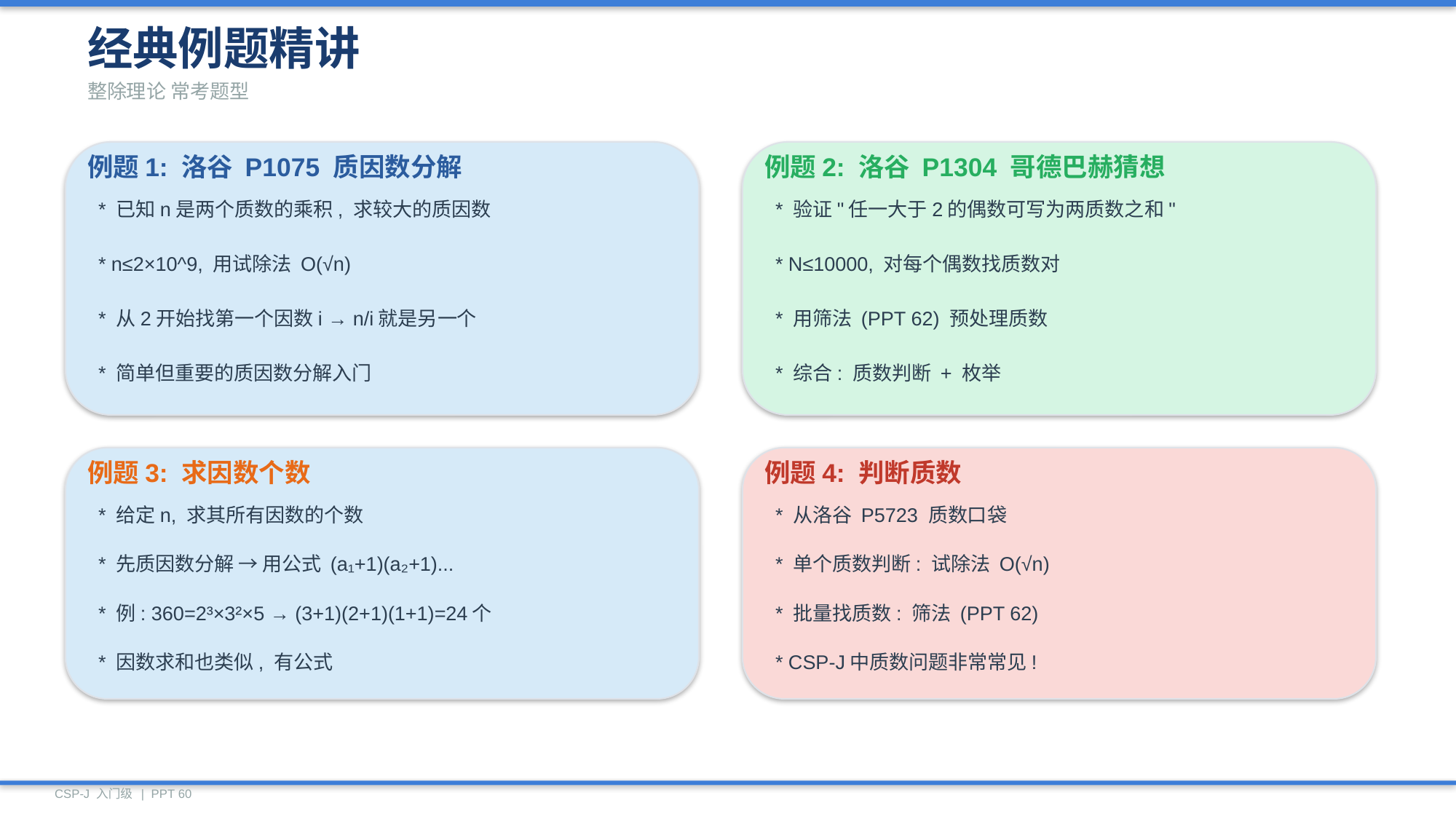

经典例题精讲
整除理论 常考题型

例题1: 洛谷 P1075 质因数分解
例题2: 洛谷 P1304 哥德巴赫猜想
* 已知n是两个质数的乘积, 求较大的质因数
* 验证"任一大于2的偶数可写为两质数之和"
* n≤2×10^9, 用试除法 O(√n)
* N≤10000, 对每个偶数找质数对
* 从2开始找第一个因数i → n/i就是另一个
* 用筛法 (PPT 62) 预处理质数
* 简单但重要的质因数分解入门
* 综合: 质数判断 + 枚举

例题3: 求因数个数
例题4: 判断质数
* 给定n, 求其所有因数的个数
* 从洛谷 P5723 质数口袋
* 先质因数分解 → 用公式 (a₁+1)(a₂+1)...
* 单个质数判断: 试除法 O(√n)
* 例: 360=2³×3²×5 → (3+1)(2+1)(1+1)=24个
* 批量找质数: 筛法 (PPT 62)
* 因数求和也类似, 有公式
* CSP-J中质数问题非常常见!

CSP-J 入门级  |  PPT 60